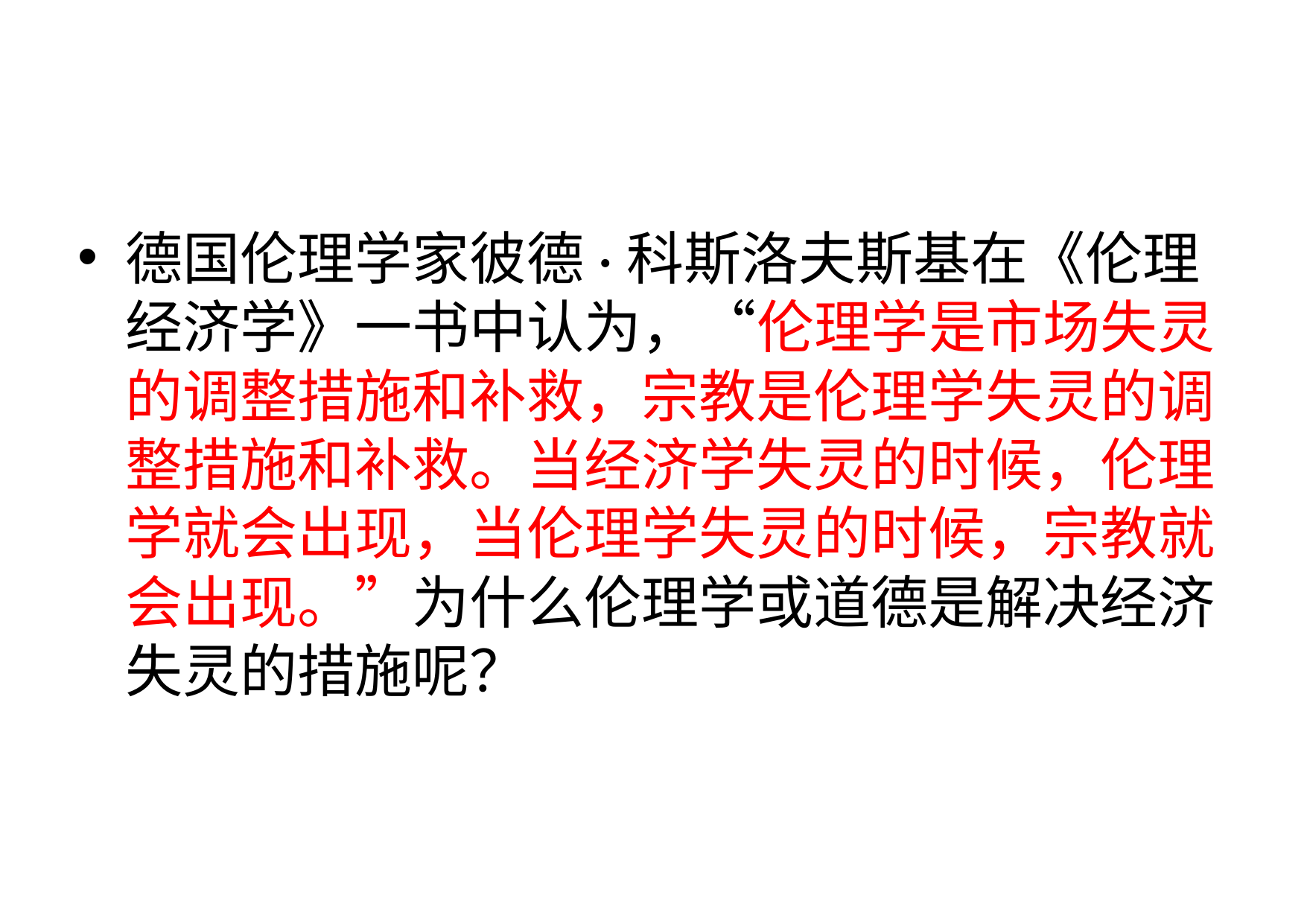

#
德国伦理学家彼德·科斯洛夫斯基在《伦理经济学》一书中认为，“伦理学是市场失灵的调整措施和补救，宗教是伦理学失灵的调整措施和补救。当经济学失灵的时候，伦理学就会出现，当伦理学失灵的时候，宗教就会出现。”为什么伦理学或道德是解决经济失灵的措施呢？